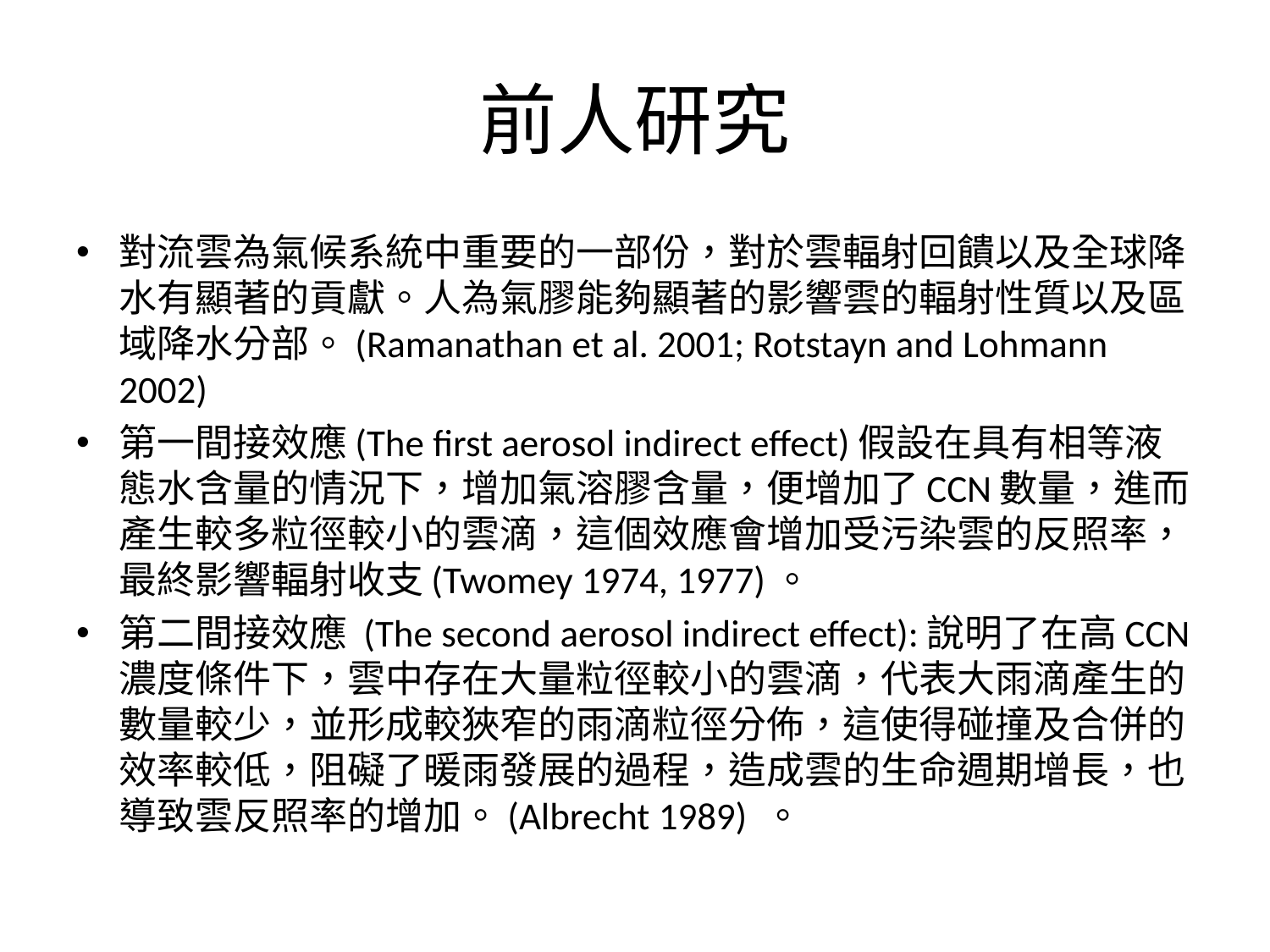

# 前人研究
對流雲為氣候系統中重要的一部份，對於雲輻射回饋以及全球降水有顯著的貢獻。人為氣膠能夠顯著的影響雲的輻射性質以及區域降水分部。(Ramanathan et al. 2001; Rotstayn and Lohmann 2002)
第一間接效應(The first aerosol indirect effect)假設在具有相等液態水含量的情況下，增加氣溶膠含量，便增加了CCN數量，進而產生較多粒徑較小的雲滴，這個效應會增加受污染雲的反照率，最終影響輻射收支(Twomey 1974, 1977)。
第二間接效應 (The second aerosol indirect effect):說明了在高CCN濃度條件下，雲中存在大量粒徑較小的雲滴，代表大雨滴產生的數量較少，並形成較狹窄的雨滴粒徑分佈，這使得碰撞及合併的效率較低，阻礙了暖雨發展的過程，造成雲的生命週期增長，也導致雲反照率的增加。(Albrecht 1989) 。